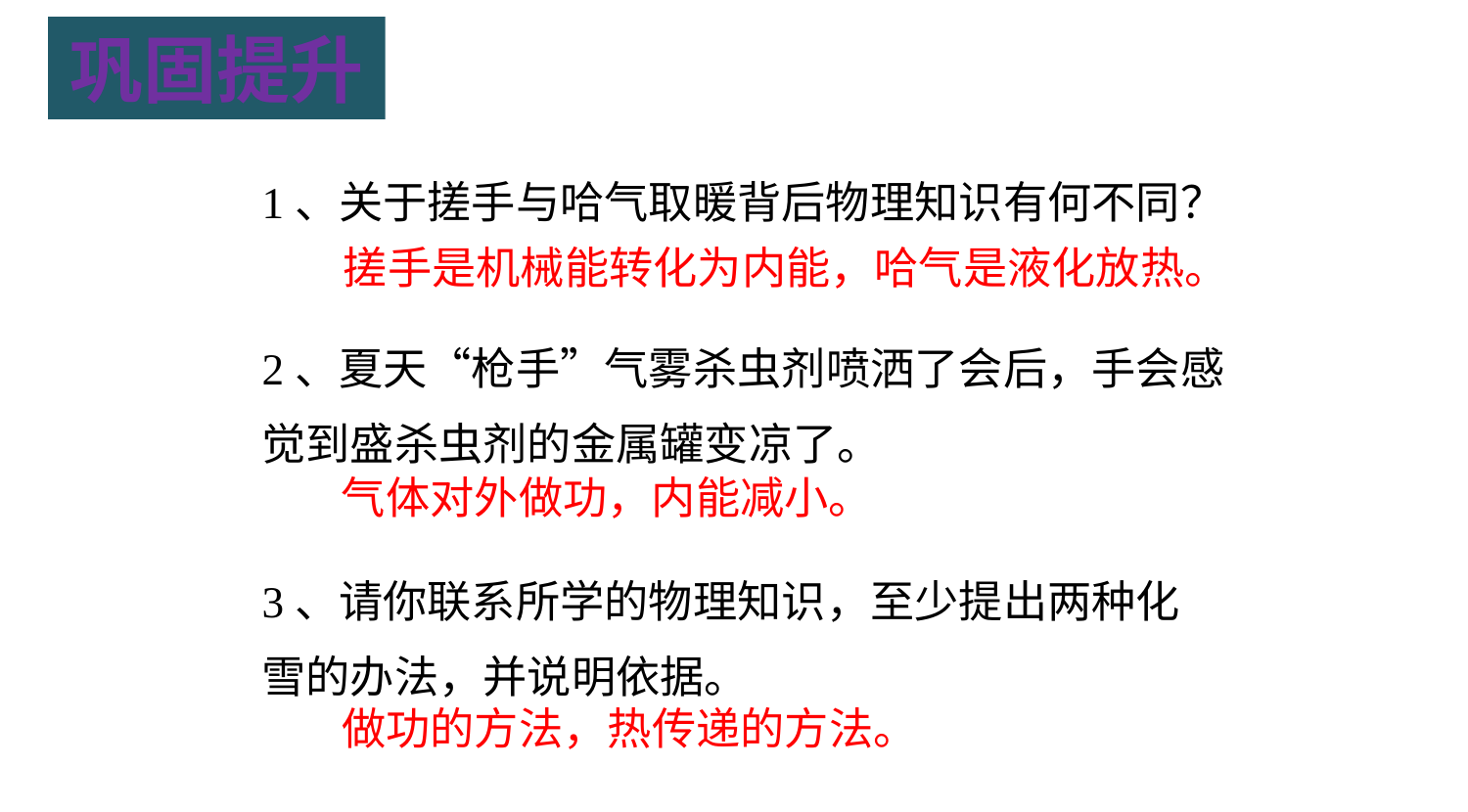

巩固提升
：
1、关于搓手与哈气取暖背后物理知识有何不同？
搓手是机械能转化为内能，哈气是液化放热。
2、夏天“枪手”气雾杀虫剂喷洒了会后，手会感觉到盛杀虫剂的金属罐变凉了。
气体对外做功，内能减小。
3、请你联系所学的物理知识，至少提出两种化雪的办法，并说明依据。
做功的方法，热传递的方法。